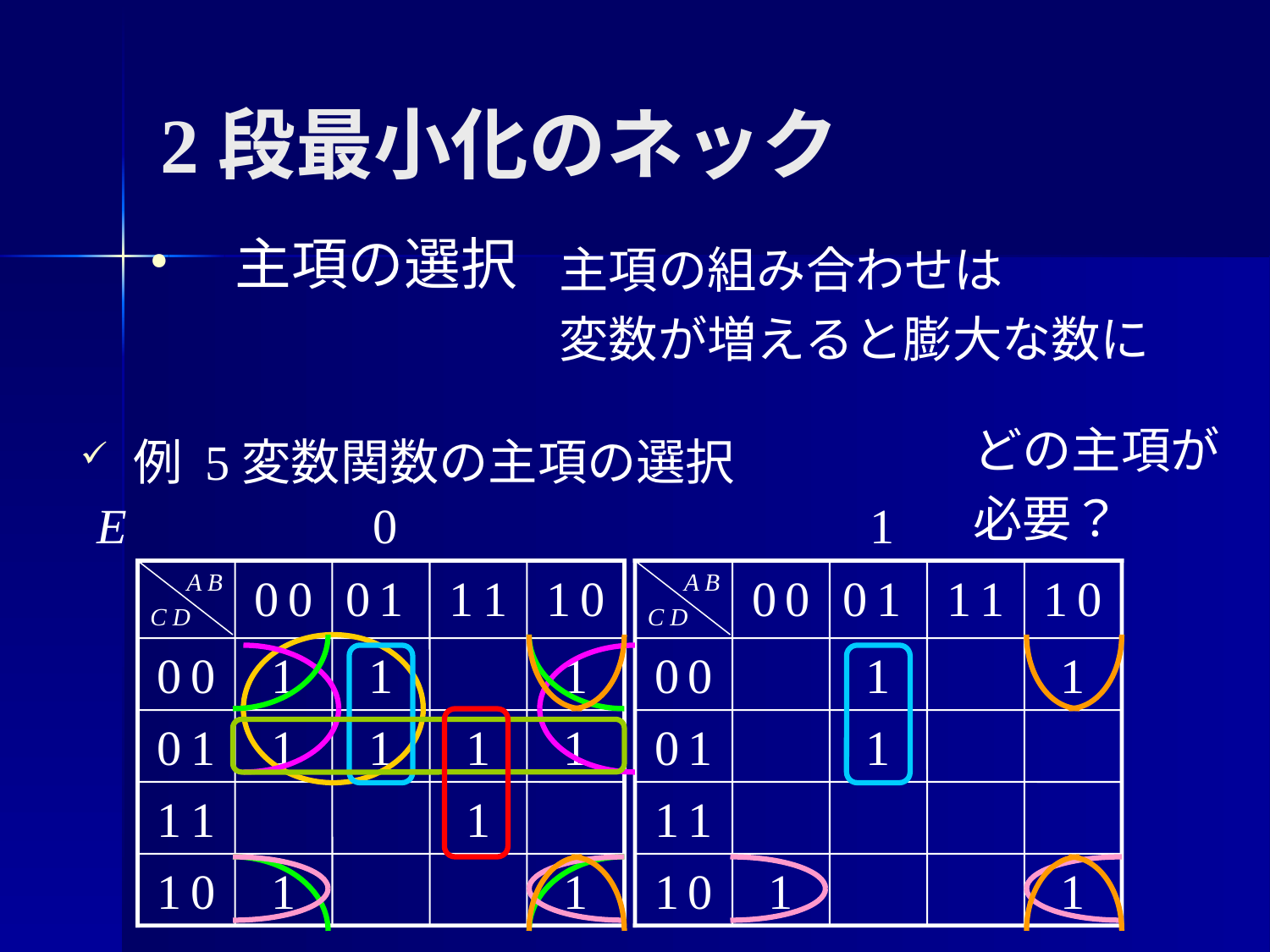

# 2段最小化のネック
主項の選択
主項の組み合わせは
変数が増えると膨大な数に
どの主項が
必要？
 例 5変数関数の主項の選択
E
0
1
A B
C D

0 0

0 1

1 1

1 0

A B
C D

0 0

0 1

1 1

1 0

0 0

1
1

1
0 0

1

1
0 1

1
1
1
1
0 1

1

1 1

1

1 1

1 0

1

1
1 0

1

1